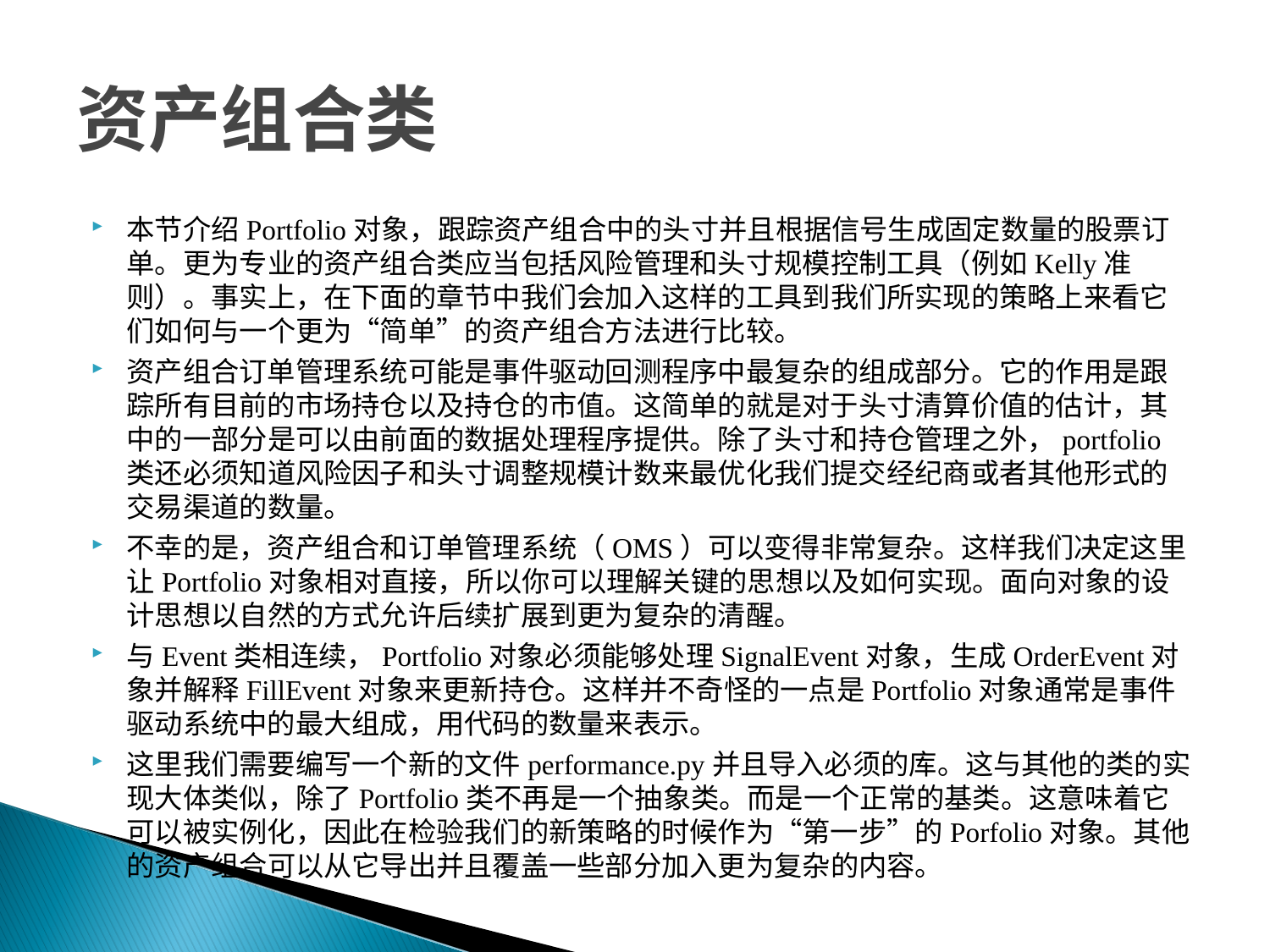

# 资产组合类
本节介绍Portfolio对象，跟踪资产组合中的头寸并且根据信号生成固定数量的股票订单。更为专业的资产组合类应当包括风险管理和头寸规模控制工具（例如Kelly准则）。事实上，在下面的章节中我们会加入这样的工具到我们所实现的策略上来看它们如何与一个更为“简单”的资产组合方法进行比较。
资产组合订单管理系统可能是事件驱动回测程序中最复杂的组成部分。它的作用是跟踪所有目前的市场持仓以及持仓的市值。这简单的就是对于头寸清算价值的估计，其中的一部分是可以由前面的数据处理程序提供。除了头寸和持仓管理之外，portfolio类还必须知道风险因子和头寸调整规模计数来最优化我们提交经纪商或者其他形式的交易渠道的数量。
不幸的是，资产组合和订单管理系统（OMS）可以变得非常复杂。这样我们决定这里让Portfolio对象相对直接，所以你可以理解关键的思想以及如何实现。面向对象的设计思想以自然的方式允许后续扩展到更为复杂的清醒。
与Event类相连续，Portfolio对象必须能够处理SignalEvent对象，生成OrderEvent对象并解释FillEvent对象来更新持仓。这样并不奇怪的一点是Portfolio对象通常是事件驱动系统中的最大组成，用代码的数量来表示。
这里我们需要编写一个新的文件performance.py并且导入必须的库。这与其他的类的实现大体类似，除了Portfolio类不再是一个抽象类。而是一个正常的基类。这意味着它可以被实例化，因此在检验我们的新策略的时候作为“第一步”的Porfolio对象。其他的资产组合可以从它导出并且覆盖一些部分加入更为复杂的内容。